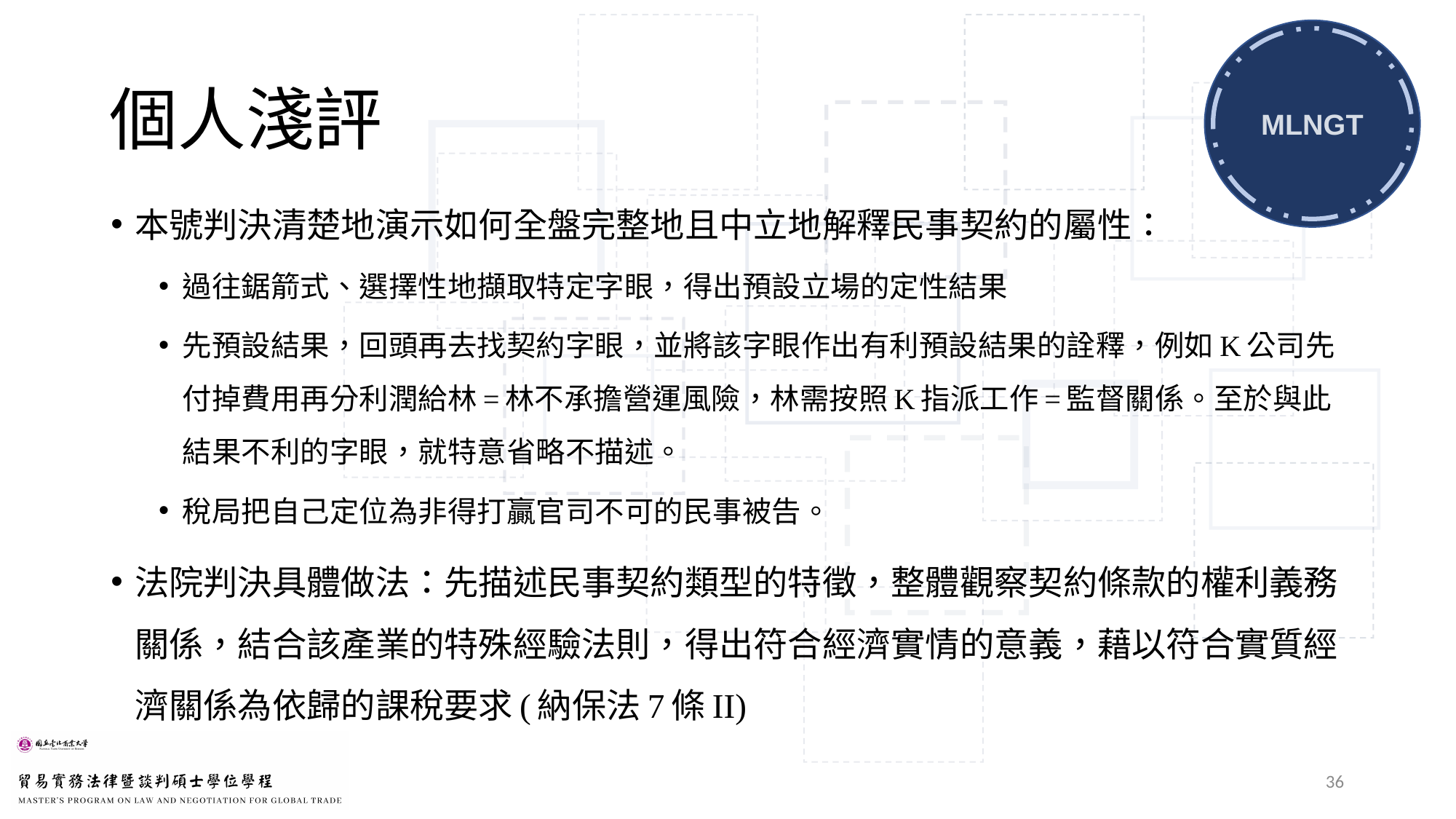

# 個人淺評
本號判決清楚地演示如何全盤完整地且中立地解釋民事契約的屬性：
過往鋸箭式、選擇性地擷取特定字眼，得出預設立場的定性結果
先預設結果，回頭再去找契約字眼，並將該字眼作出有利預設結果的詮釋，例如K公司先付掉費用再分利潤給林=林不承擔營運風險，林需按照K指派工作=監督關係。至於與此結果不利的字眼，就特意省略不描述。
稅局把自己定位為非得打贏官司不可的民事被告。
法院判決具體做法：先描述民事契約類型的特徵，整體觀察契約條款的權利義務關係，結合該產業的特殊經驗法則，得出符合經濟實情的意義，藉以符合實質經濟關係為依歸的課稅要求(納保法7條II)